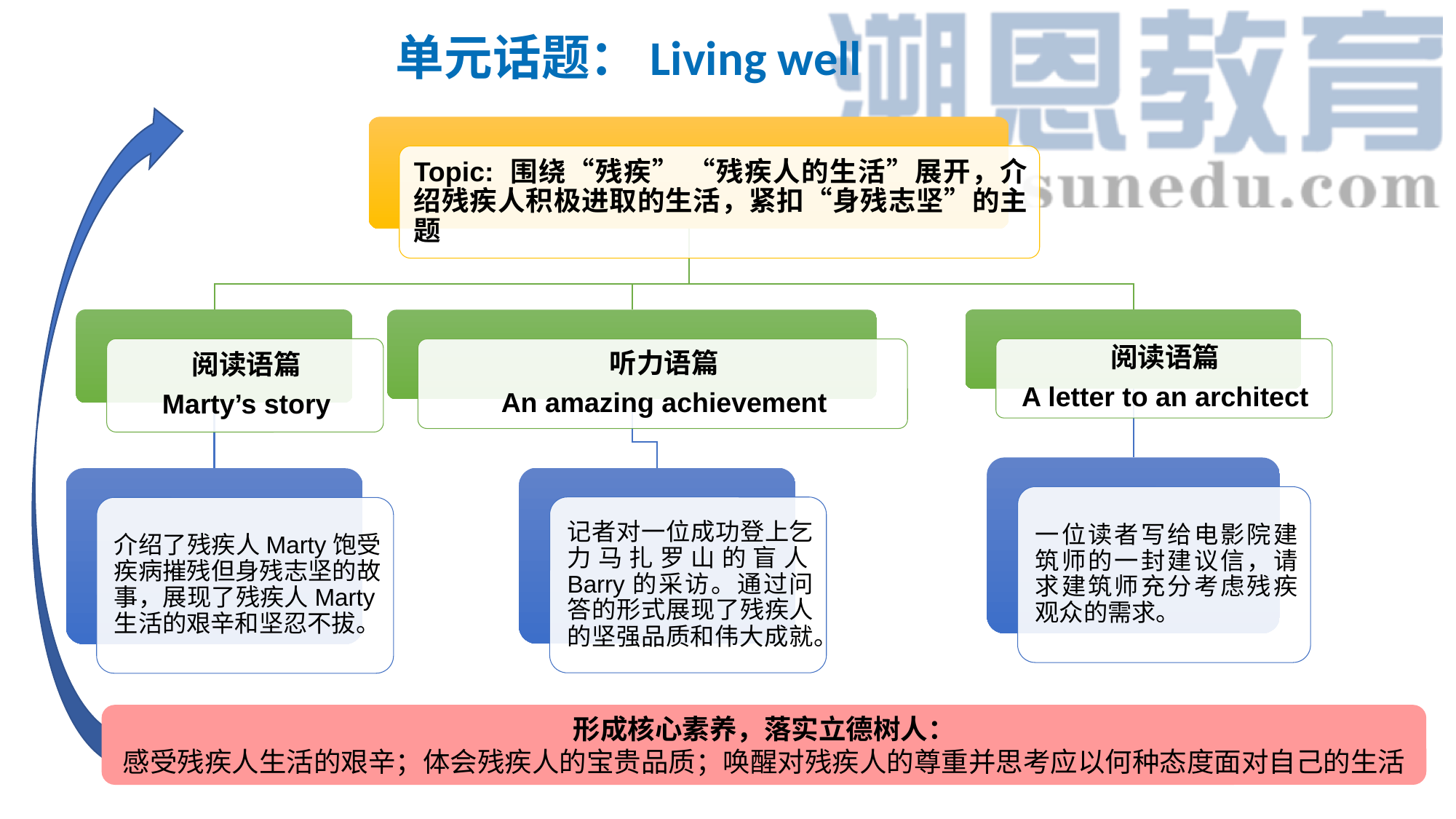

单元话题：Living well
Topic: 围绕“残疾” “残疾人的生活”展开，介绍残疾人积极进取的生活，紧扣“身残志坚”的主题
阅读语篇
Marty’s story
介绍了残疾人Marty饱受疾病摧残但身残志坚的故事，展现了残疾人Marty生活的艰辛和坚忍不拔。
听力语篇
An amazing achievement
记者对一位成功登上乞力马扎罗山的盲人Barry的采访。通过问答的形式展现了残疾人的坚强品质和伟大成就。
阅读语篇
A letter to an architect
一位读者写给电影院建筑师的一封建议信，请求建筑师充分考虑残疾观众的需求。

形成核心素养，落实立德树人：
感受残疾人生活的艰辛；体会残疾人的宝贵品质；唤醒对残疾人的尊重并思考应以何种态度面对自己的生活